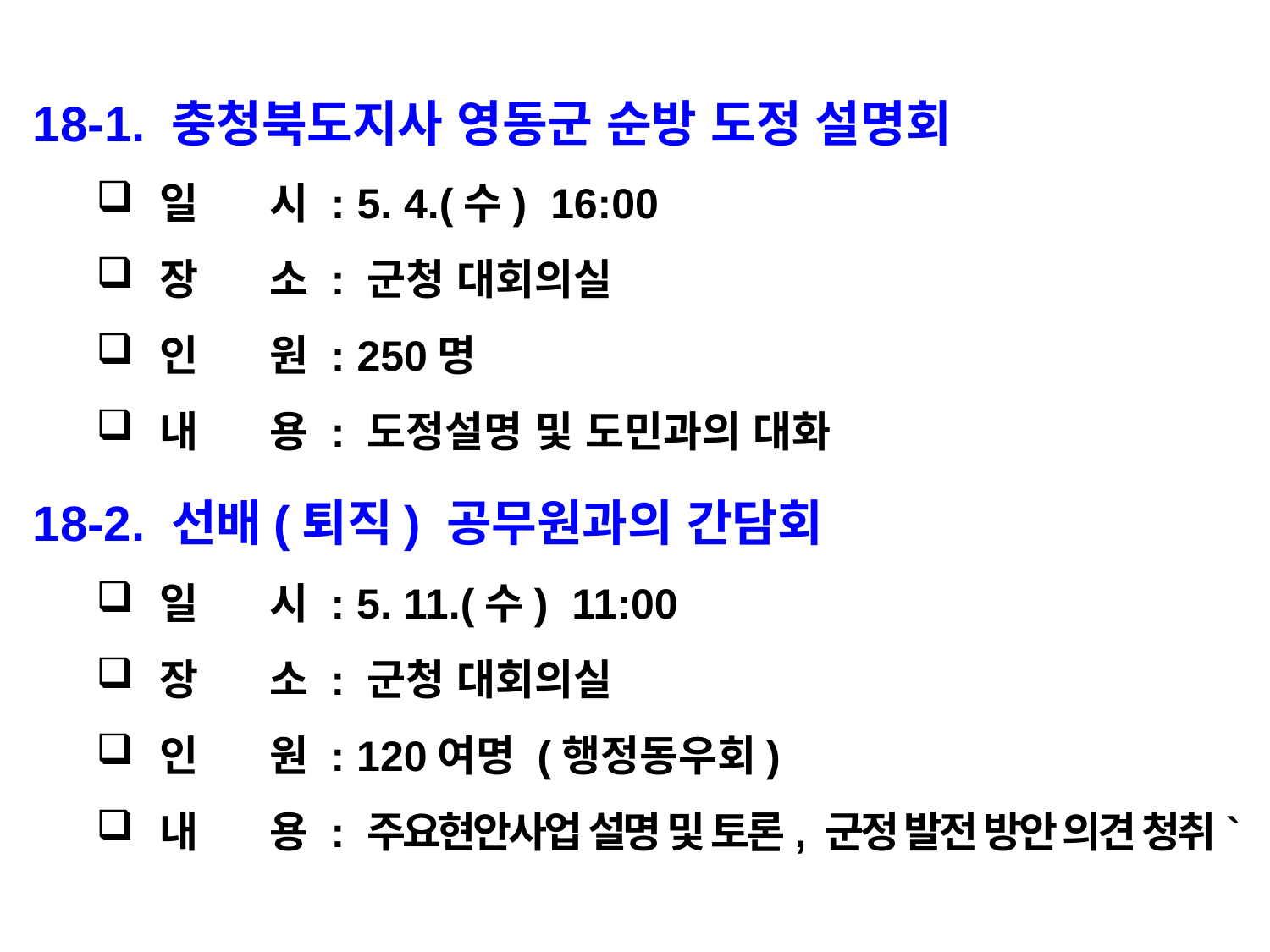

18-1. 충청북도지사 영동군 순방 도정 설명회
일      시 : 5. 4.(수)  16:00
장      소 : 군청 대회의실
인      원 : 250명
내      용 : 도정설명 및 도민과의 대화
18-2. 선배(퇴직) 공무원과의 간담회
일      시 : 5. 11.(수)  11:00
장      소 : 군청 대회의실
인      원 : 120여명 (행정동우회)
내      용 : 주요현안사업 설명 및 토론, 군정 발전 방안 의견 청취`